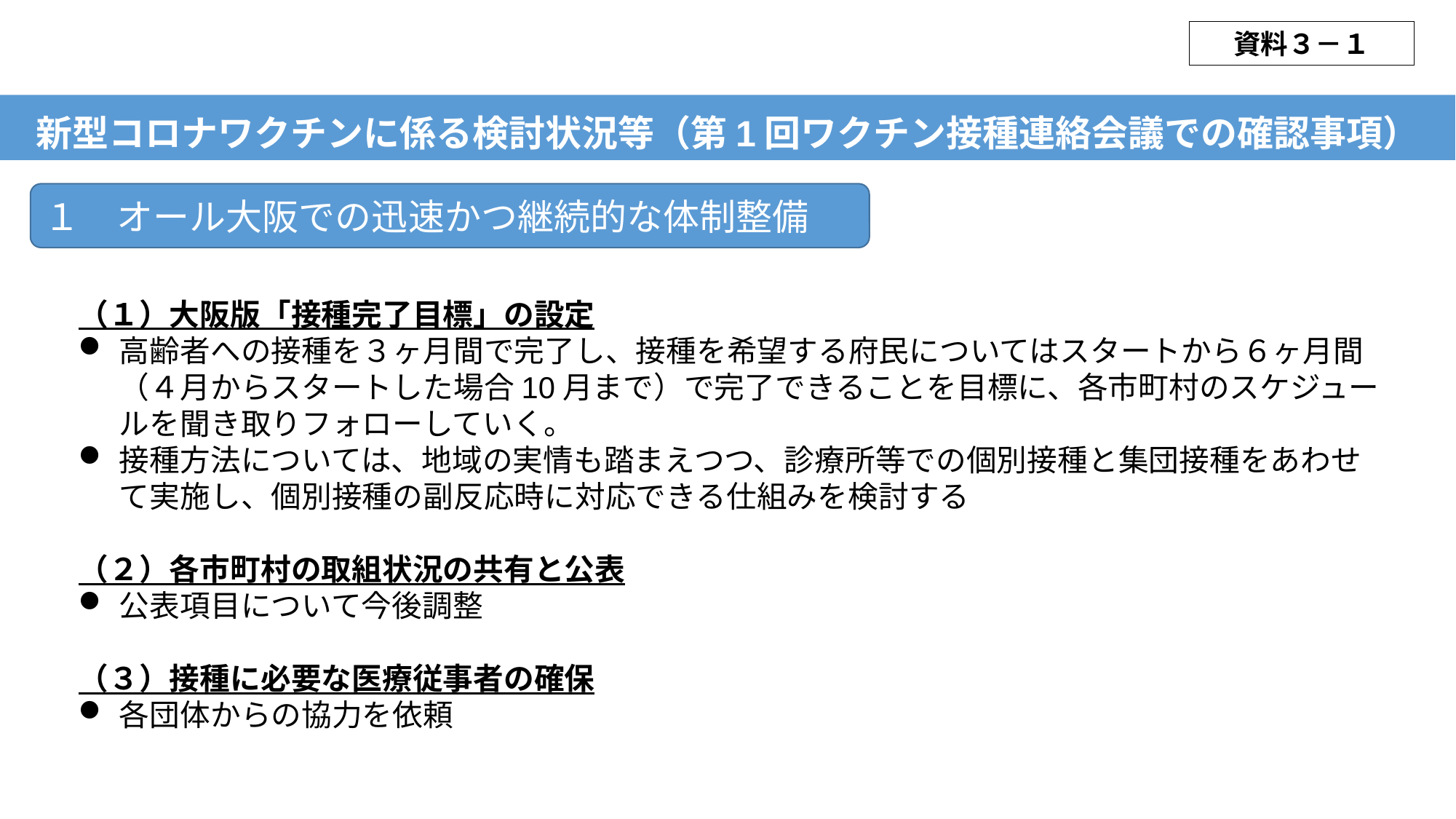

資料３－１
新型コロナワクチンに係る検討状況等（第1回ワクチン接種連絡会議での確認事項）
１　オール大阪での迅速かつ継続的な体制整備
（１）大阪版「接種完了目標」の設定
高齢者への接種を３ヶ月間で完了し、接種を希望する府民についてはスタートから６ヶ月間（４月からスタートした場合10月まで）で完了できることを目標に、各市町村のスケジュールを聞き取りフォローしていく。
接種方法については、地域の実情も踏まえつつ、診療所等での個別接種と集団接種をあわせて実施し、個別接種の副反応時に対応できる仕組みを検討する

（２）各市町村の取組状況の共有と公表
公表項目について今後調整

（３）接種に必要な医療従事者の確保
各団体からの協力を依頼